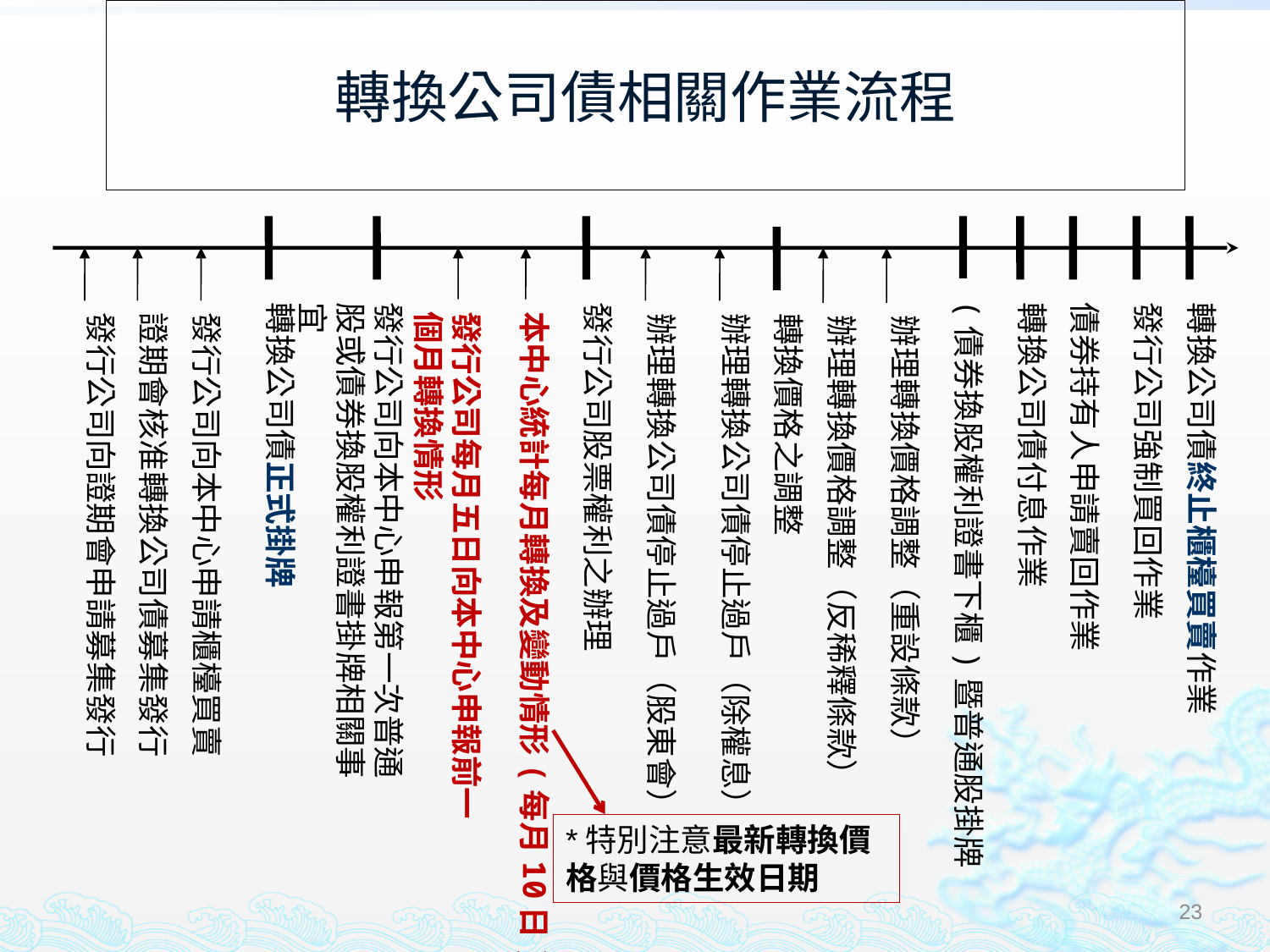

# 轉換公司債相關作業流程

轉換公司債正式掛牌

發行公司向本中心申報第一次普通股或債券換股權利證書掛牌相關事宜

發行公司股票權利之辦理

(債券換股權利證書下櫃)暨普通股掛牌

轉換公司債付息作業

債券持有人申請賣回作業

發行公司強制買回作業

轉換公司債終止櫃檯買賣作業

轉換價格之調整

辦理轉換價格調整（反稀釋條款）

辦理轉換價格調整（重設條款）

發行公司向證期會申請募集發行

證期會核准轉換公司債募集發行

發行公司向本中心申請櫃檯買賣

發行公司每月五日向本中心申報前一
個月轉換情形

本中心統計每月轉換及變動情形(每月10日)

辦理轉換公司債停止過戶（股東會）

辦理轉換公司債停止過戶（除權息）
*特別注意最新轉換價格與價格生效日期
23